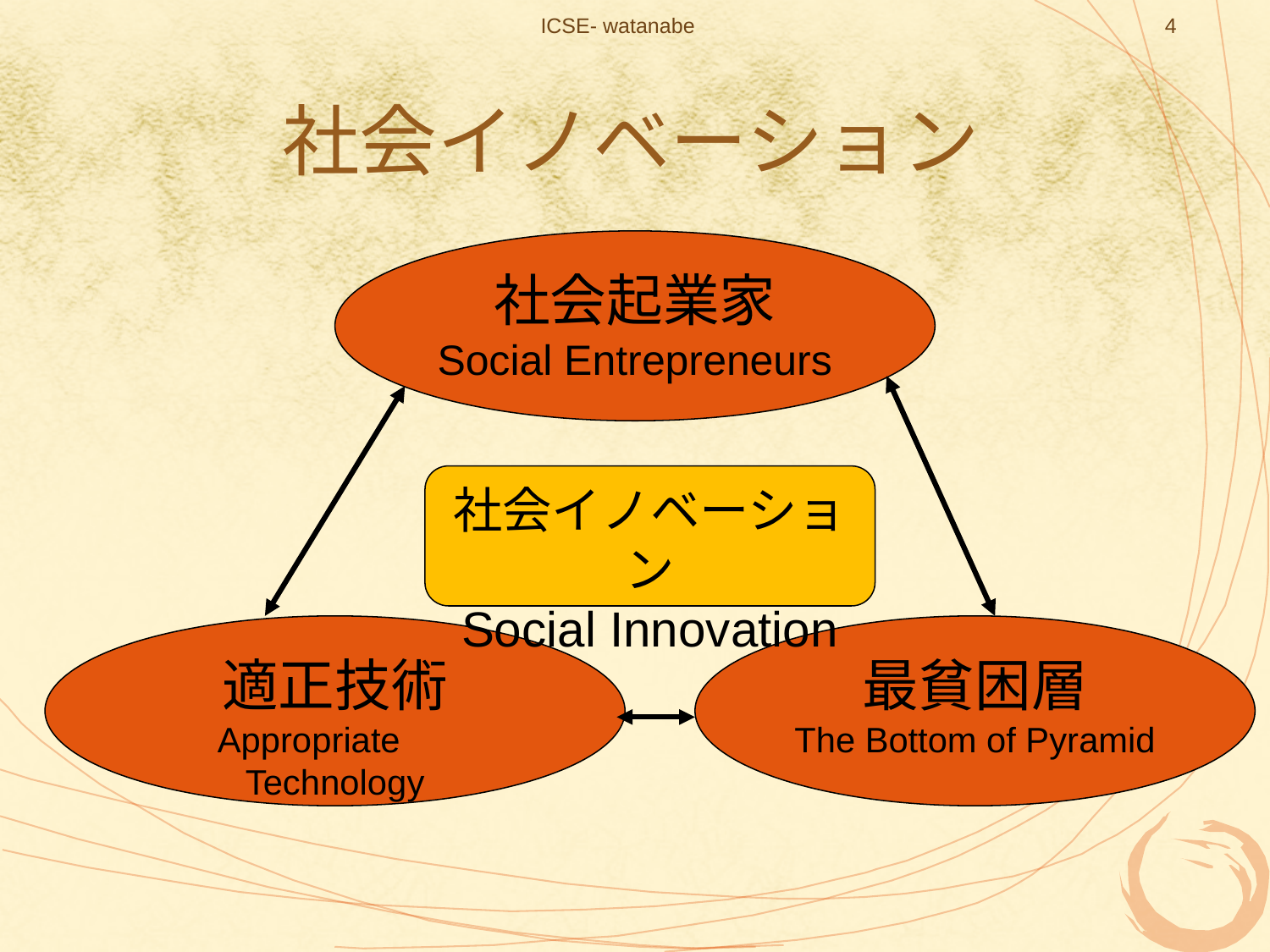

ICSE- watanabe
4
# 社会イノベーション
社会起業家
Social Entrepreneurs
社会イノベーション
Social Innovation
適正技術
Appropriate　Technology
最貧困層
The Bottom of Pyramid